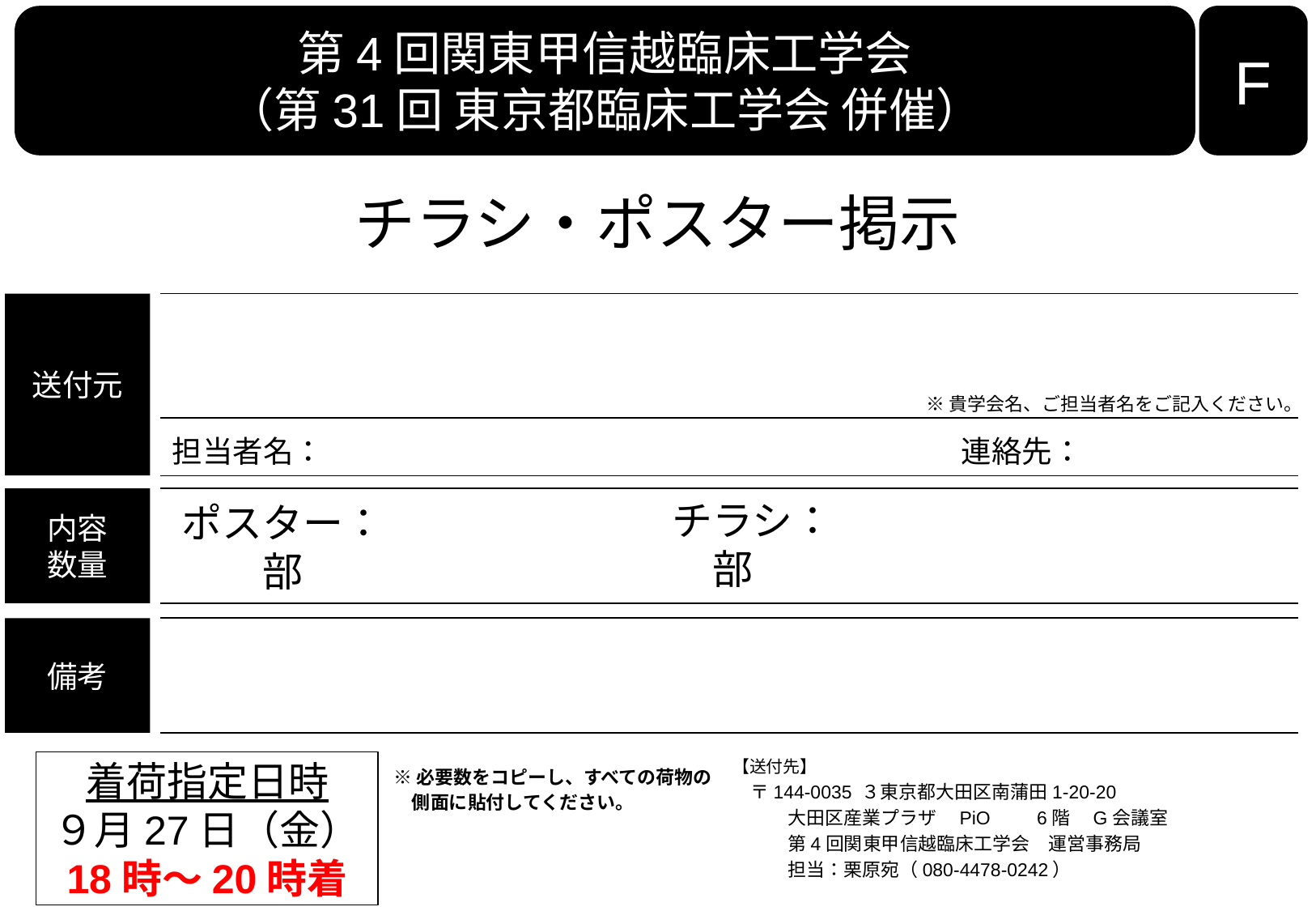

第4回関東甲信越臨床工学会
（第31回 東京都臨床工学会 併催）
F
チラシ・ポスター掲示
送付元
※貴学会名、ご担当者名をご記入ください。
担当者名：　　　　　　　　　　　　　　　　　　　　　連絡先：
内容
数量
チラシ：　　　　　　　部
ポスター：　　　　　　　部
備考
【送付先】
〒144-0035 ３東京都大田区南蒲田1-20-20
　　大田区産業プラザ　PiO　　6階　G会議室
　　第4回関東甲信越臨床工学会　運営事務局
　　担当：栗原宛（080-4478-0242）
着荷指定日時
９月27日（金）
18時～20時着
※必要数をコピーし、すべての荷物の
　側面に貼付してください。